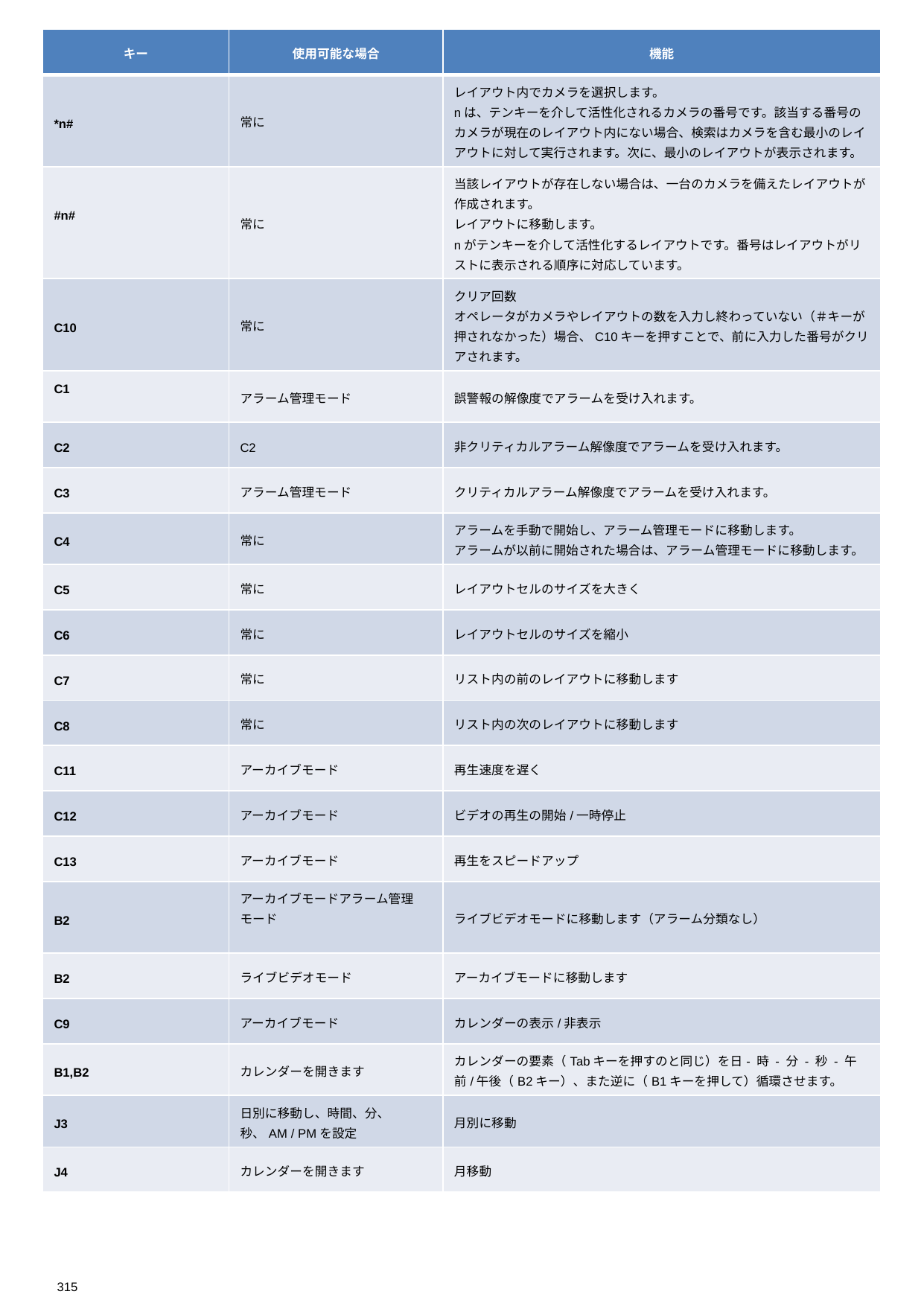

| キー | 使用可能な場合 | 機能 |
| --- | --- | --- |
| \*n# | 常に | レイアウト内でカメラを選択します。 nは、テンキーを介して活性化されるカメラの番号です。該当する番号のカメラが現在のレイアウト内にない場合、検索はカメラを含む最小のレイアウトに対して実行されます。次に、最小のレイアウトが表示されます。 |
| #n# | 常に | 当該レイアウトが存在しない場合は、一台のカメラを備えたレイアウトが作成されます。 レイアウトに移動します。 nがテンキーを介して活性化するレイアウトです。番号はレイアウトがリストに表示される順序に対応しています。 |
| C10 | 常に | クリア回数 オペレータがカメラやレイアウトの数を入力し終わっていない（＃キーが押されなかった）場合、C10キーを押すことで、前に入力した番号がクリアされます。 |
| C1 | アラーム管理モード | 誤警報の解像度でアラームを受け入れます。 |
| C2 | C2 | 非クリティカルアラーム解像度でアラームを受け入れます。 |
| C3 | アラーム管理モード | クリティカルアラーム解像度でアラームを受け入れます。 |
| C4 | 常に | アラームを手動で開始し、アラーム管理モードに移動します。 アラームが以前に開始された場合は、アラーム管理モードに移動します。 |
| C5 | 常に | レイアウトセルのサイズを大きく |
| C6 | 常に | レイアウトセルのサイズを縮小 |
| C7 | 常に | リスト内の前のレイアウトに移動します |
| C8 | 常に | リスト内の次のレイアウトに移動します |
| C11 | アーカイブモード | 再生速度を遅く |
| C12 | アーカイブモード | ビデオの再生の開始/一時停止 |
| C13 | アーカイブモード | 再生をスピードアップ |
| B2 | アーカイブモードアラーム管理モード | ライブビデオモードに移動します（アラーム分類なし） |
| B2 | ライブビデオモード | アーカイブモードに移動します |
| C9 | アーカイブモード | カレンダーの表示/非表示 |
| B1,B2 | カレンダーを開きます | カレンダーの要素（Tabキーを押すのと同じ）を日- 時 - 分 - 秒 - 午前/午後（B2キー）、また逆に（B1キーを押して）循環させます。 |
| J3 | 日別に移動し、時間、分、秒、AM / PMを設定 | 月別に移動 |
| J4 | カレンダーを開きます | 月移動 |
315